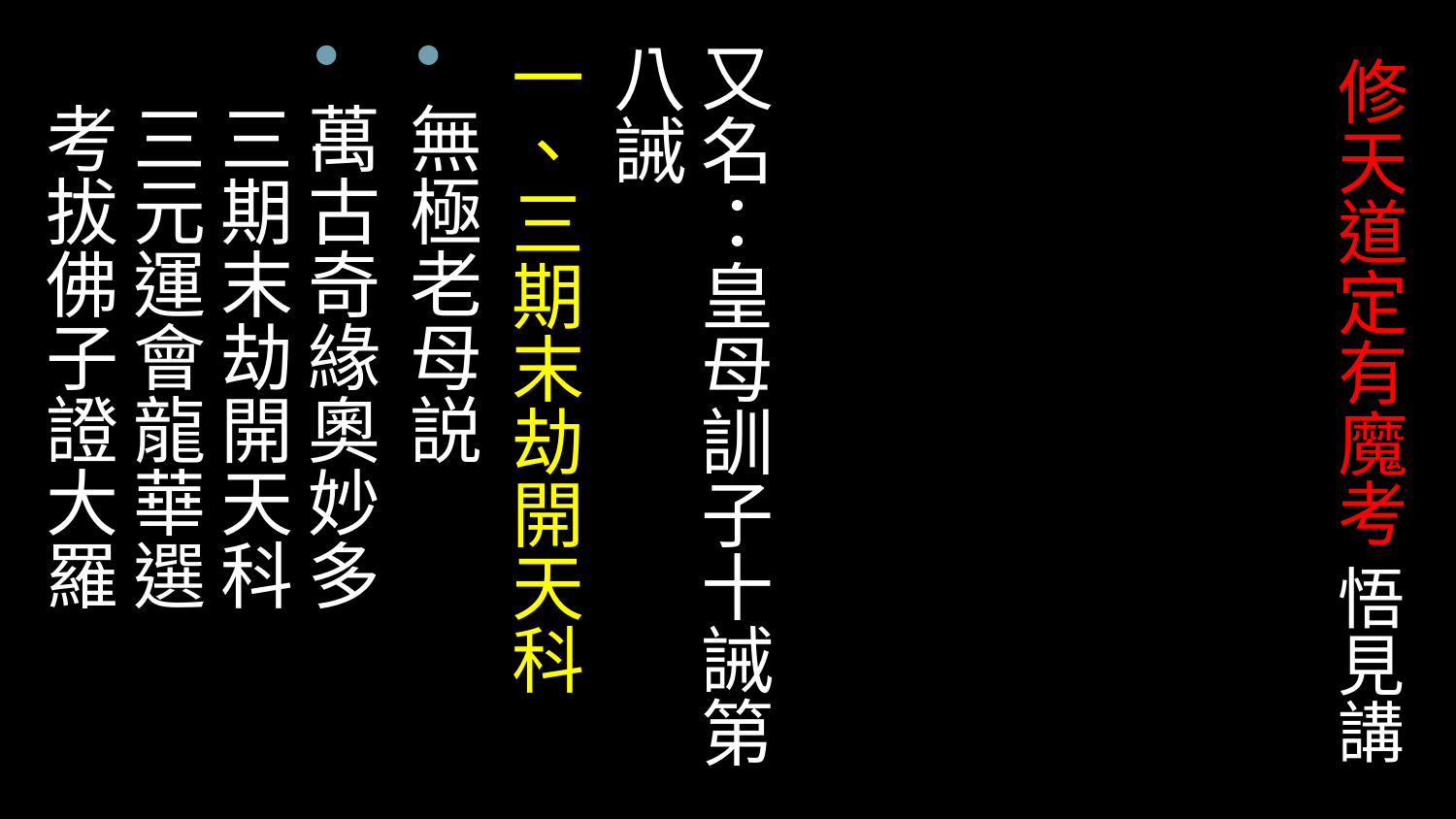

又名：皇母訓子十誡第八誡
一、三期末劫開天科
無極老母説
萬古奇緣奧妙多 　
三期末劫開天科 
三元運會龍華選 　
考拔佛子證大羅
# 修天道定有魔考 悟見講